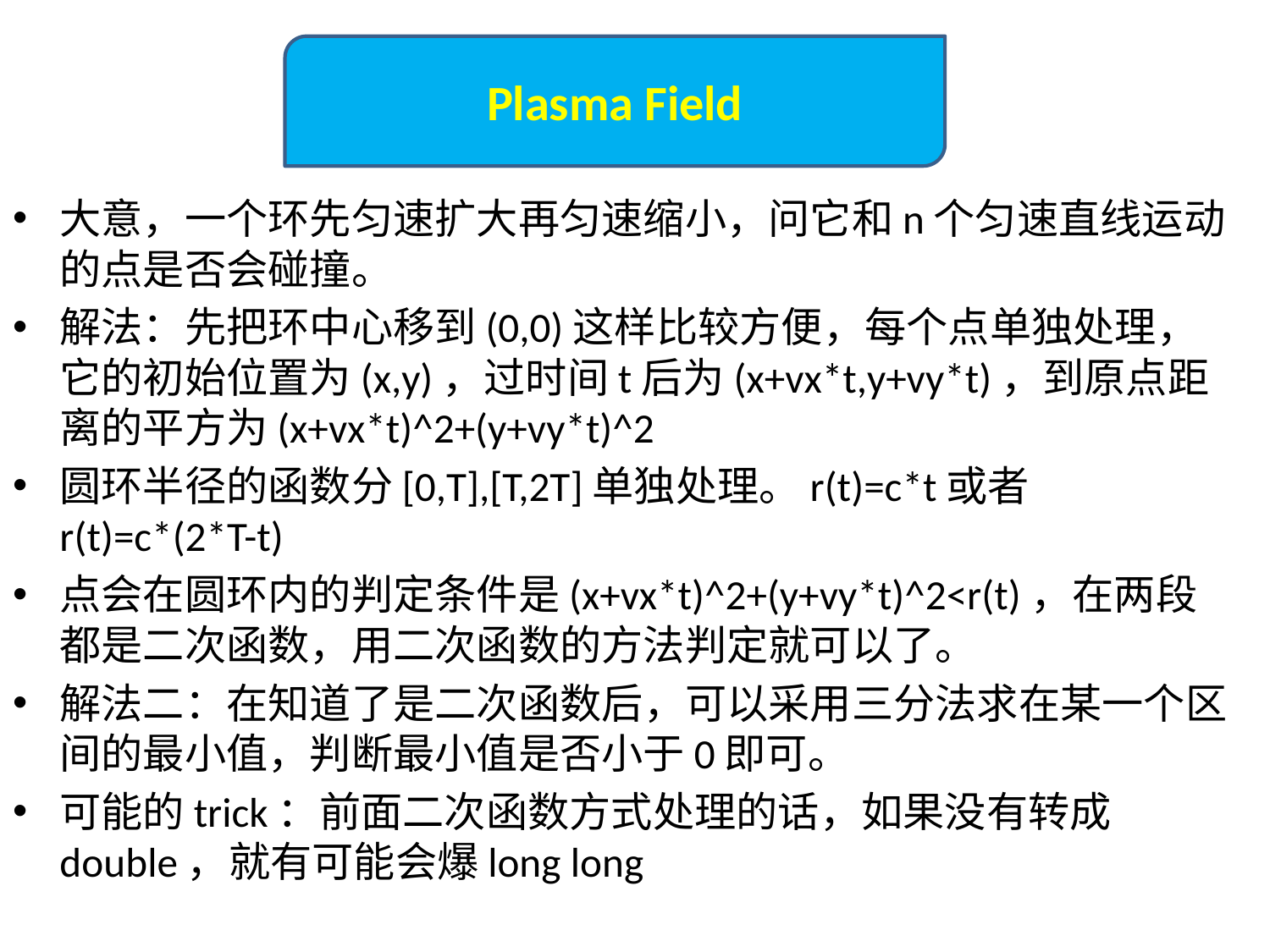

Plasma Field
大意，一个环先匀速扩大再匀速缩小，问它和n个匀速直线运动的点是否会碰撞。
解法：先把环中心移到(0,0)这样比较方便，每个点单独处理，它的初始位置为(x,y)，过时间t后为(x+vx*t,y+vy*t)，到原点距离的平方为(x+vx*t)^2+(y+vy*t)^2
圆环半径的函数分[0,T],[T,2T]单独处理。r(t)=c*t或者r(t)=c*(2*T-t)
点会在圆环内的判定条件是(x+vx*t)^2+(y+vy*t)^2<r(t)，在两段都是二次函数，用二次函数的方法判定就可以了。
解法二：在知道了是二次函数后，可以采用三分法求在某一个区间的最小值，判断最小值是否小于0即可。
可能的trick：前面二次函数方式处理的话，如果没有转成double，就有可能会爆long long